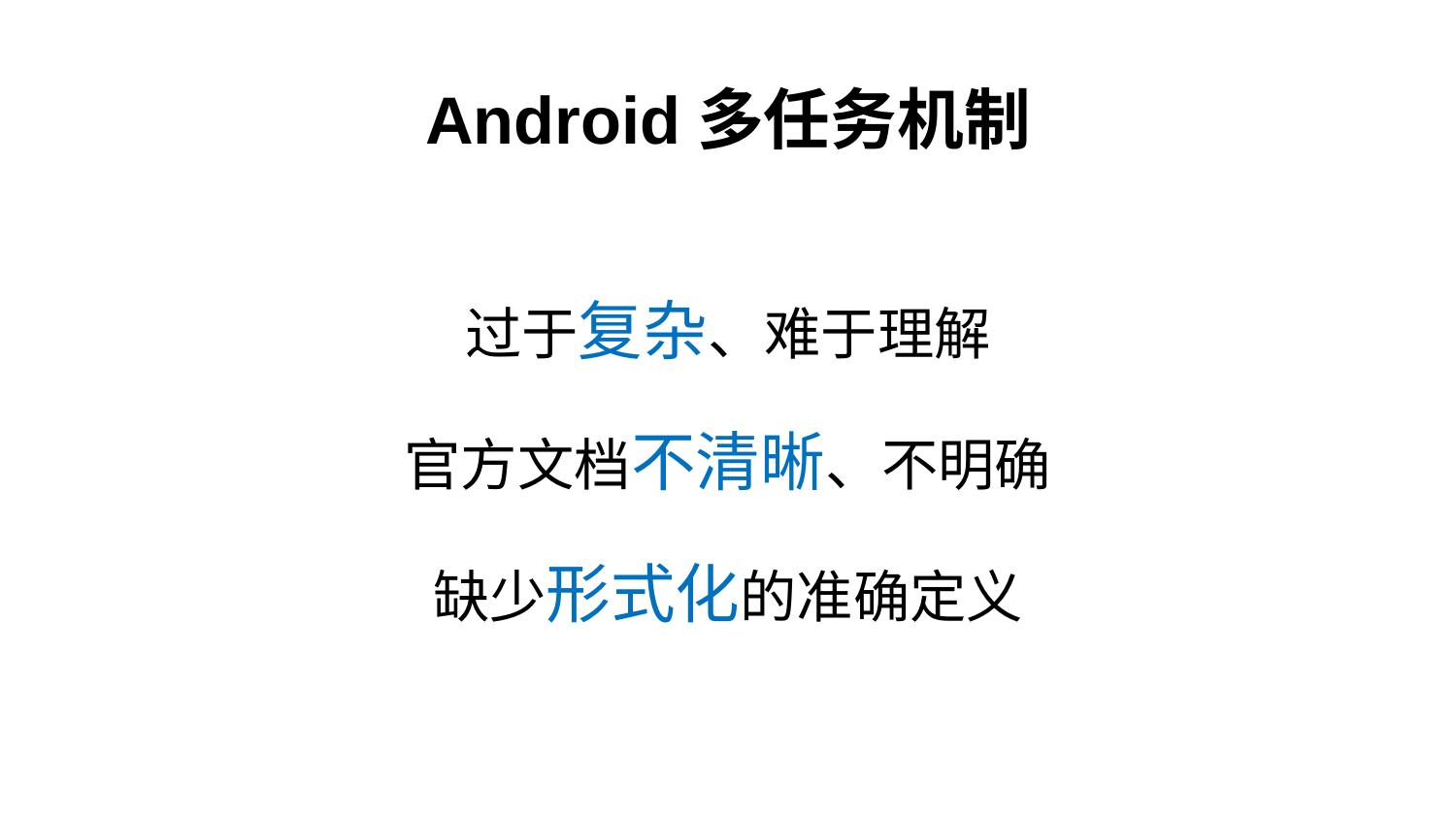

# Android多任务机制
过于复杂、难于理解
官方文档不清晰、不明确
缺少形式化的准确定义